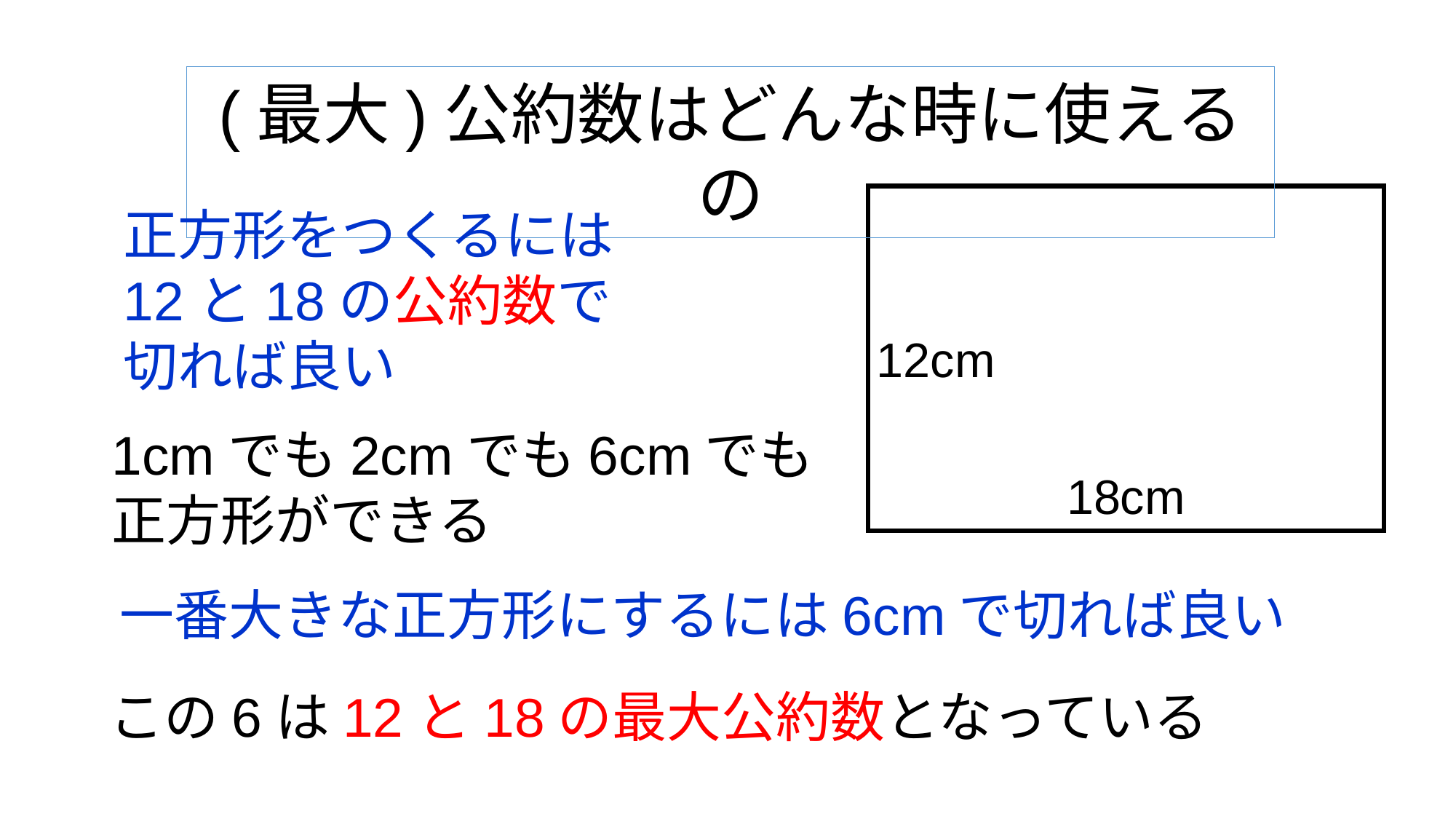

(最大)公約数はどんな時に使えるの

正方形をつくるには
12と18の公約数で
切れば良い
12cm
1cmでも2cmでも6cmでも
正方形ができる
18cm
一番大きな正方形にするには6cmで切れば良い
この6は12と18の最大公約数となっている